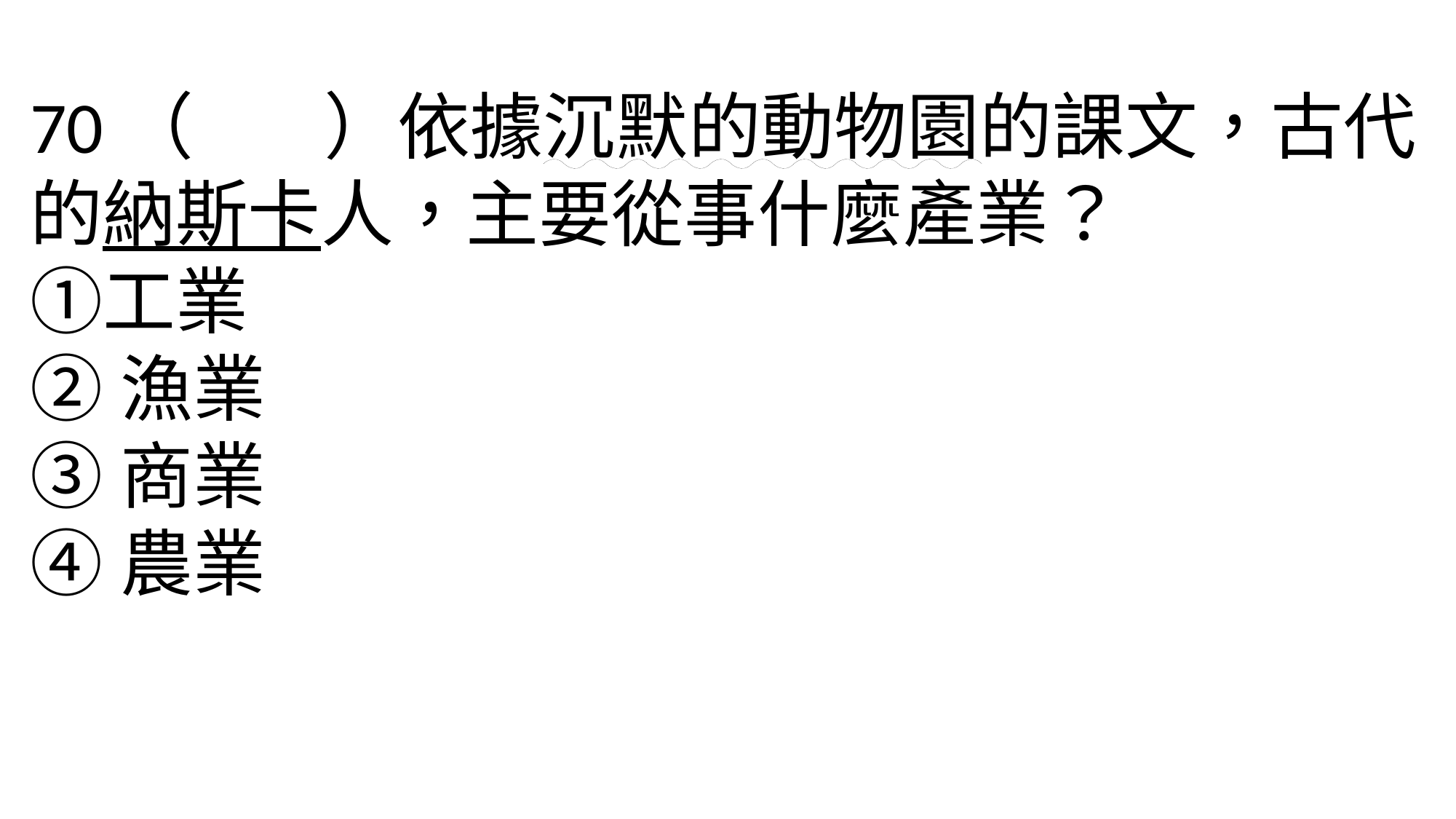

70（        ）依據沉默的動物園的課文，古代的納斯卡人，主要從事什麼產業？　
①工業
②漁業
③商業
④農業